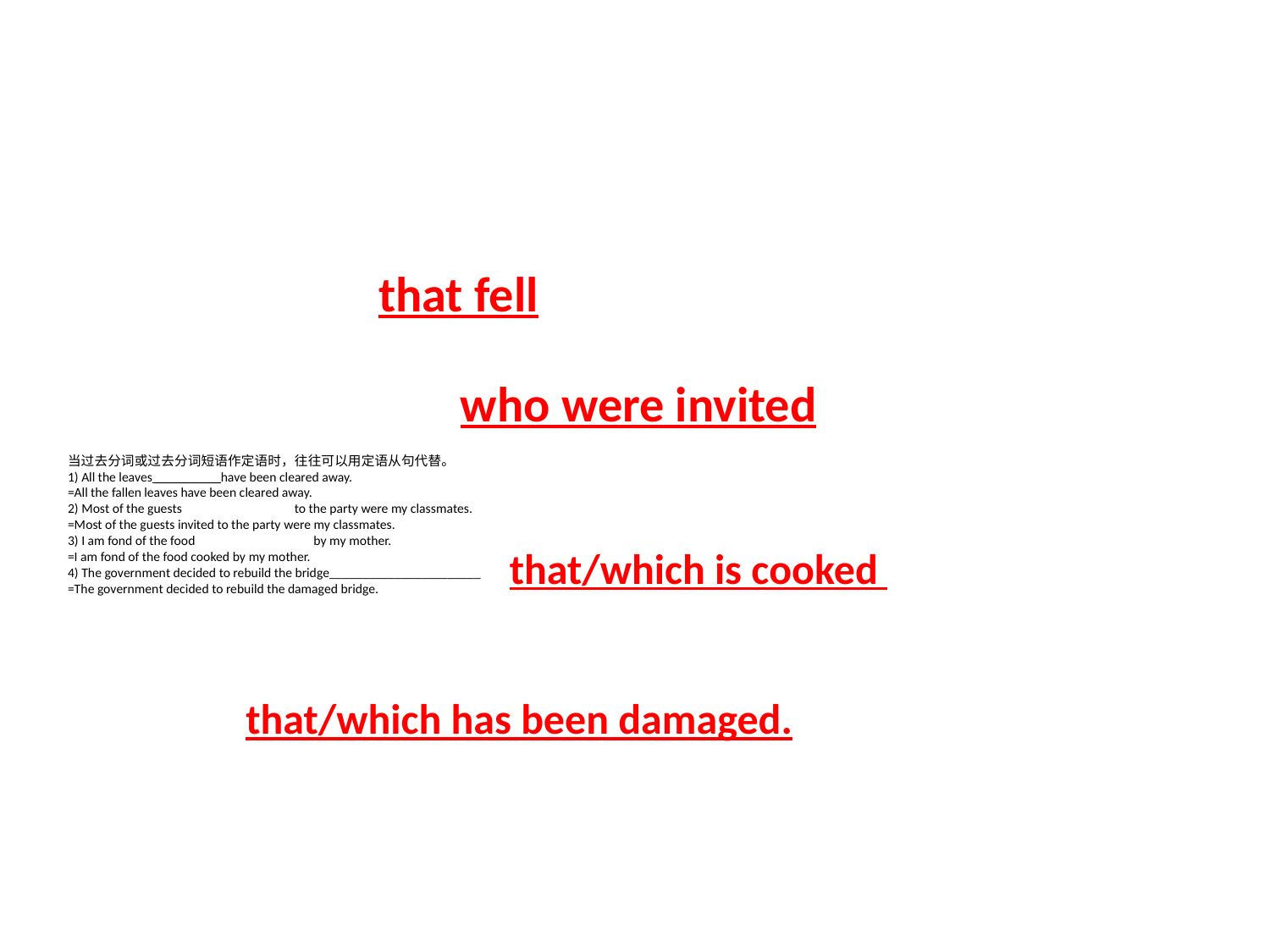

that fell
who were invited
# 当过去分词或过去分词短语作定语时，往往可以用定语从句代替。
1) All the leaves __________have been cleared away.
=All the fallen leaves have been cleared away.
2) Most of the guests                                      to the party were my classmates.
=Most of the guests invited to the party were my classmates.
3) I am fond of the food                                        by my mother.
=I am fond of the food cooked by my mother.
4) The government decided to rebuild the bridge_______________________
=The government decided to rebuild the damaged bridge.

that/which is cooked
that/which has been damaged.